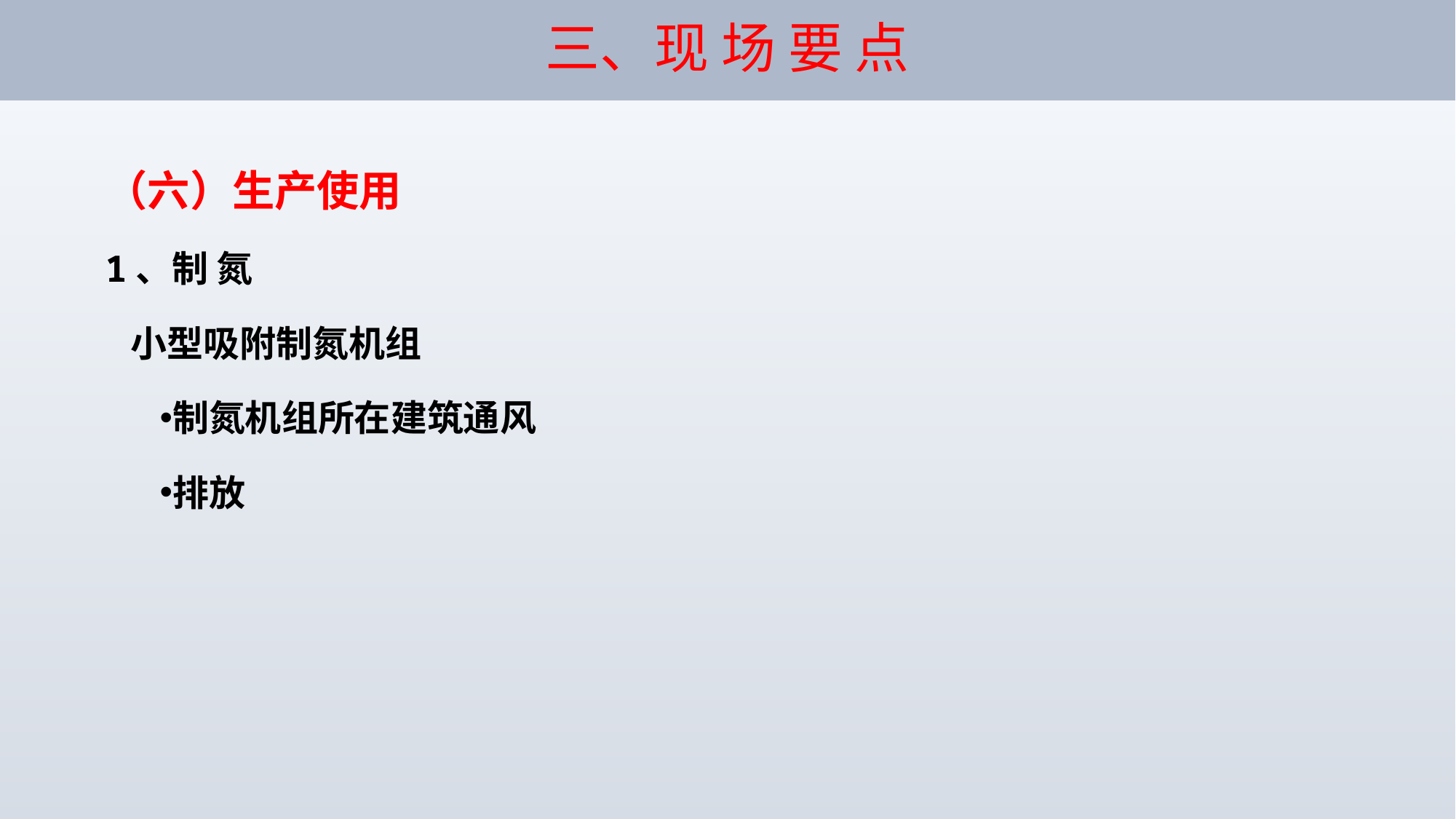

# 三、现 场 要 点
（六）生产使用
1、制 氮
  小型吸附制氮机组
制氮机组所在建筑通风
排放